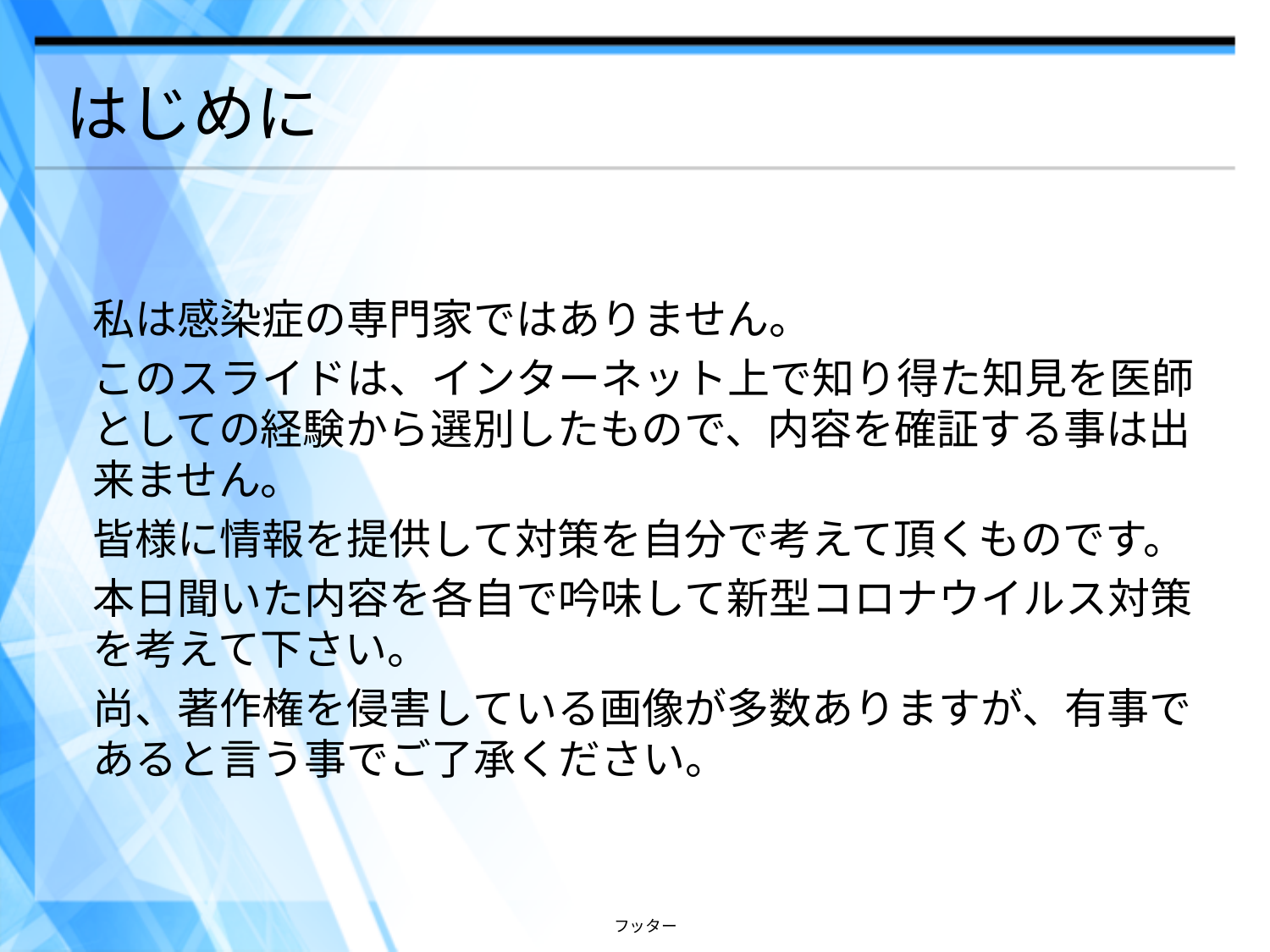

# はじめに
私は感染症の専門家ではありません。
このスライドは、インターネット上で知り得た知見を医師としての経験から選別したもので、内容を確証する事は出来ません。
皆様に情報を提供して対策を自分で考えて頂くものです。
本日聞いた内容を各自で吟味して新型コロナウイルス対策を考えて下さい。
尚、著作権を侵害している画像が多数ありますが、有事であると言う事でご了承ください。
フッター